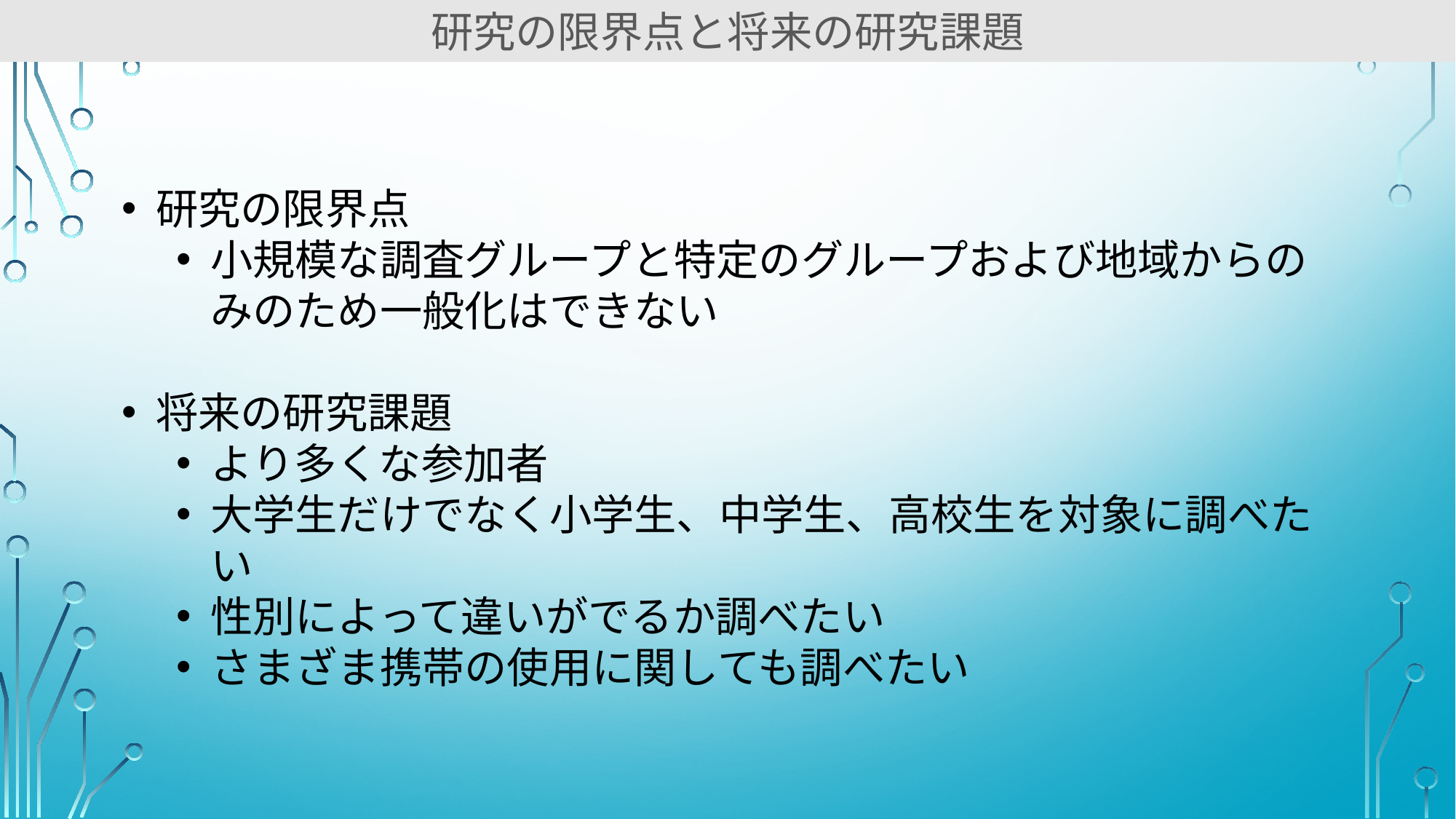

研究の限界点と将来の研究課題
研究の限界点
小規模な調査グループと特定のグループおよび地域からのみのため一般化はできない

将来の研究課題
より多くな参加者
大学生だけでなく小学生、中学生、高校生を対象に調べたい
性別によって違いがでるか調べたい
さまざま携帯の使用に関しても調べたい